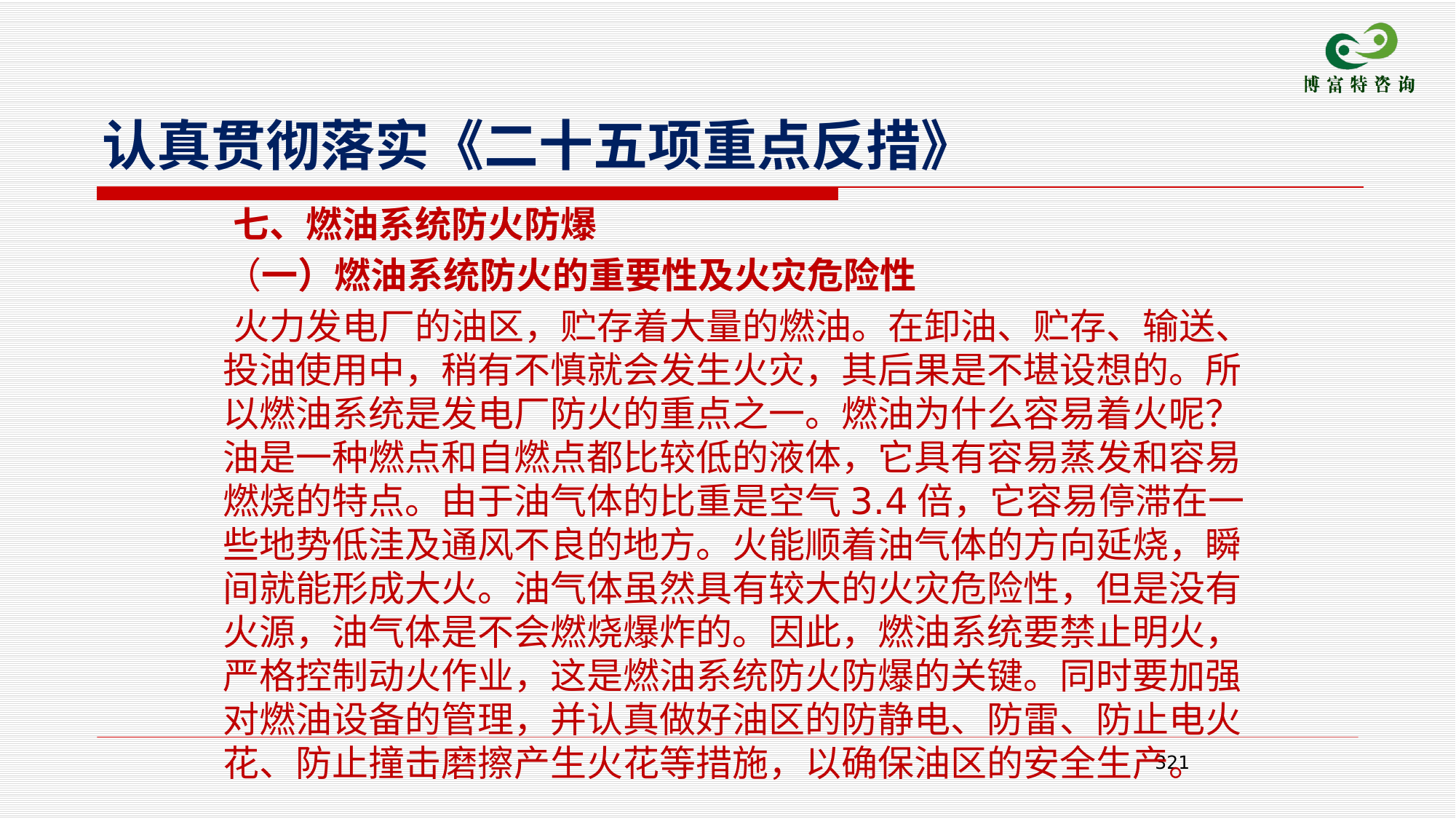

认真贯彻落实《二十五项重点反措》
       七、燃油系统防火防爆
      （一）燃油系统防火的重要性及火灾危险性
       火力发电厂的油区，贮存着大量的燃油。在卸油、贮存、输送、投油使用中，稍有不慎就会发生火灾，其后果是不堪设想的。所以燃油系统是发电厂防火的重点之一。燃油为什么容易着火呢？油是一种燃点和自燃点都比较低的液体，它具有容易蒸发和容易燃烧的特点。由于油气体的比重是空气3.4倍，它容易停滞在一些地势低洼及通风不良的地方。火能顺着油气体的方向延烧，瞬间就能形成大火。油气体虽然具有较大的火灾危险性，但是没有火源，油气体是不会燃烧爆炸的。因此，燃油系统要禁止明火，严格控制动火作业，这是燃油系统防火防爆的关键。同时要加强对燃油设备的管理，并认真做好油区的防静电、防雷、防止电火花、防止撞击磨擦产生火花等措施，以确保油区的安全生产。

321